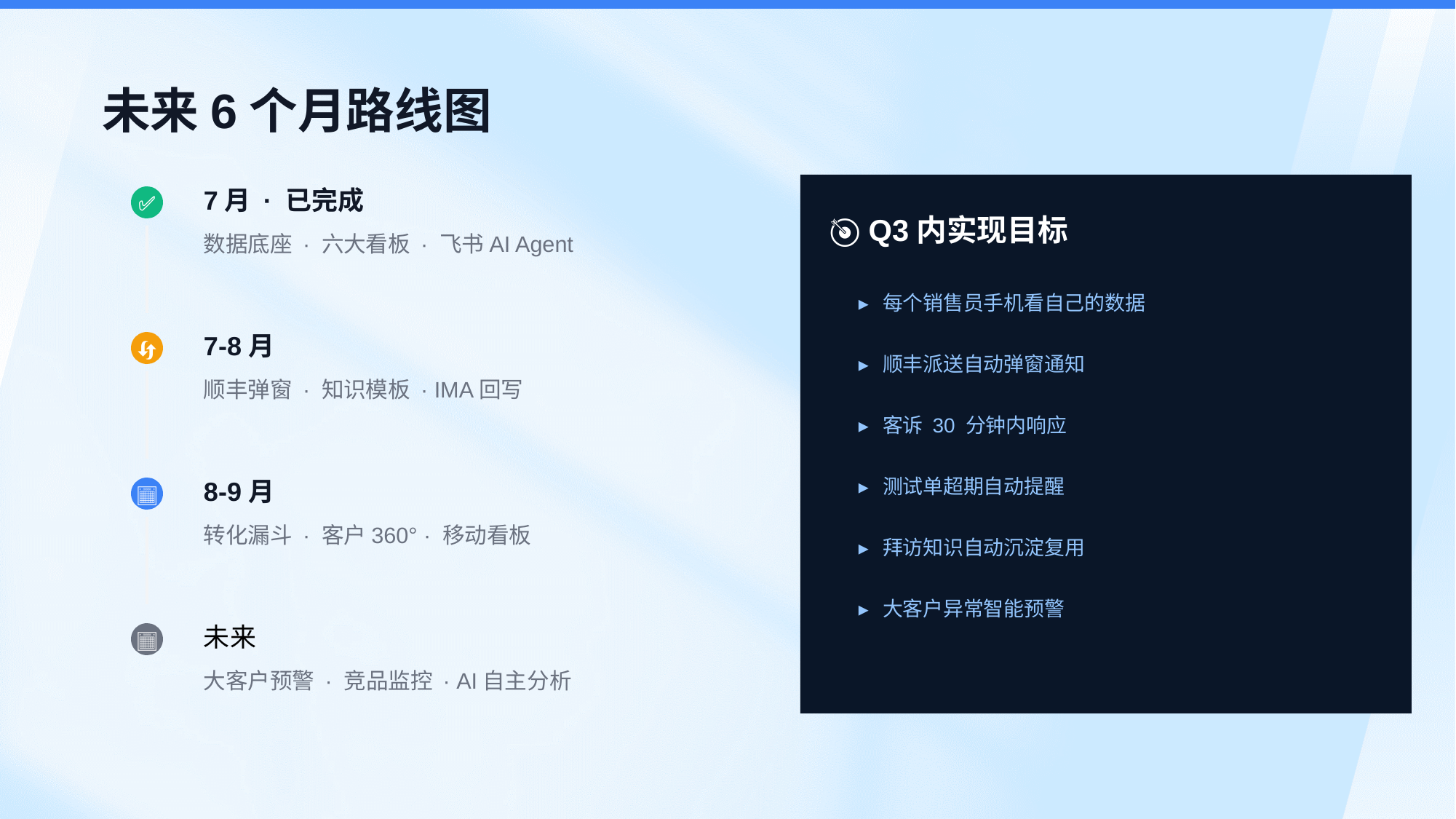

未来6个月路线图

7月 · 已完成

✅
🎯 Q3内实现目标
数据底座 · 六大看板 · 飞书AI Agent

▸  每个销售员手机看自己的数据
7-8月

🔄
▸  顺丰派送自动弹窗通知
顺丰弹窗 · 知识模板 · IMA回写

▸  客诉 30 分钟内响应
▸  测试单超期自动提醒
8-9月

📅
转化漏斗 · 客户360° · 移动看板

▸  拜访知识自动沉淀复用
▸  大客户异常智能预警
未来

📅
大客户预警 · 竞品监控 · AI自主分析